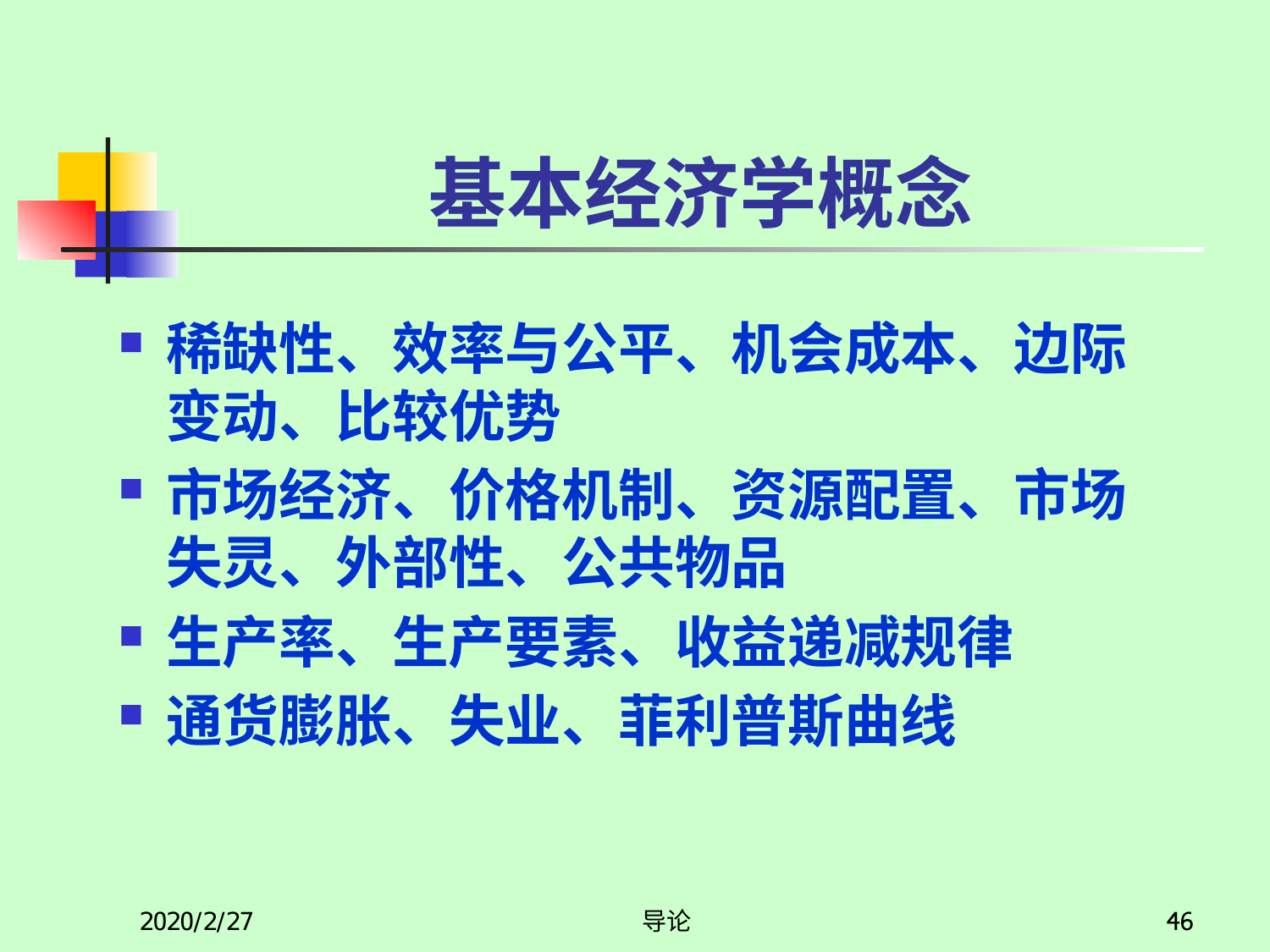

# 基本经济学概念
稀缺性、效率与公平、机会成本、边际变动、比较优势
市场经济、价格机制、资源配置、市场失灵、外部性、公共物品
生产率、生产要素、收益递减规律
通货膨胀、失业、菲利普斯曲线
2020/2/27
导论
46